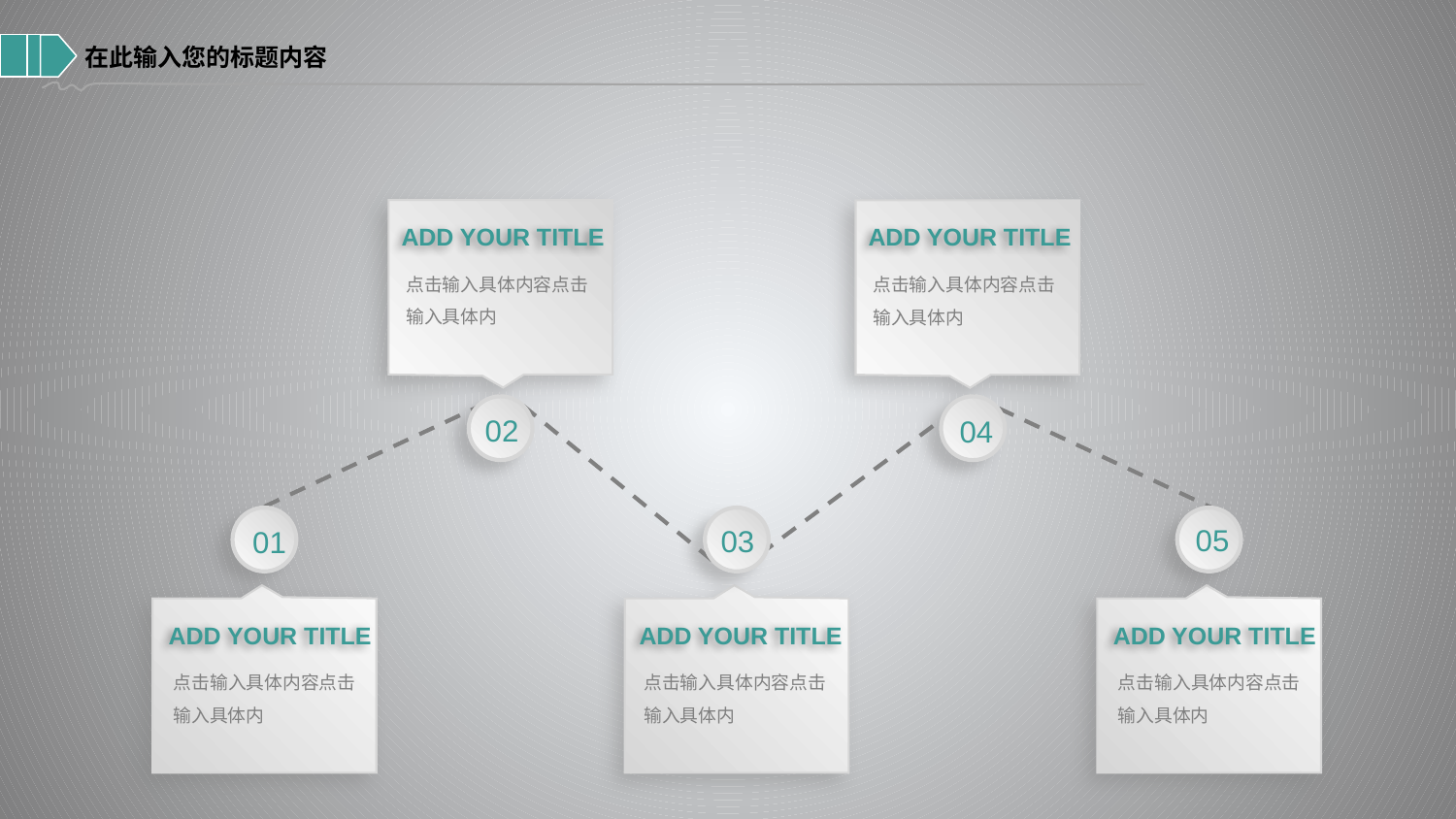

在此输入您的标题内容

ADD YOUR TITLE
点击输入具体内容点击输入具体内

ADD YOUR TITLE
点击输入具体内容点击输入具体内

02

04

01

03

05

ADD YOUR TITLE
点击输入具体内容点击输入具体内

ADD YOUR TITLE
点击输入具体内容点击输入具体内

ADD YOUR TITLE
点击输入具体内容点击输入具体内